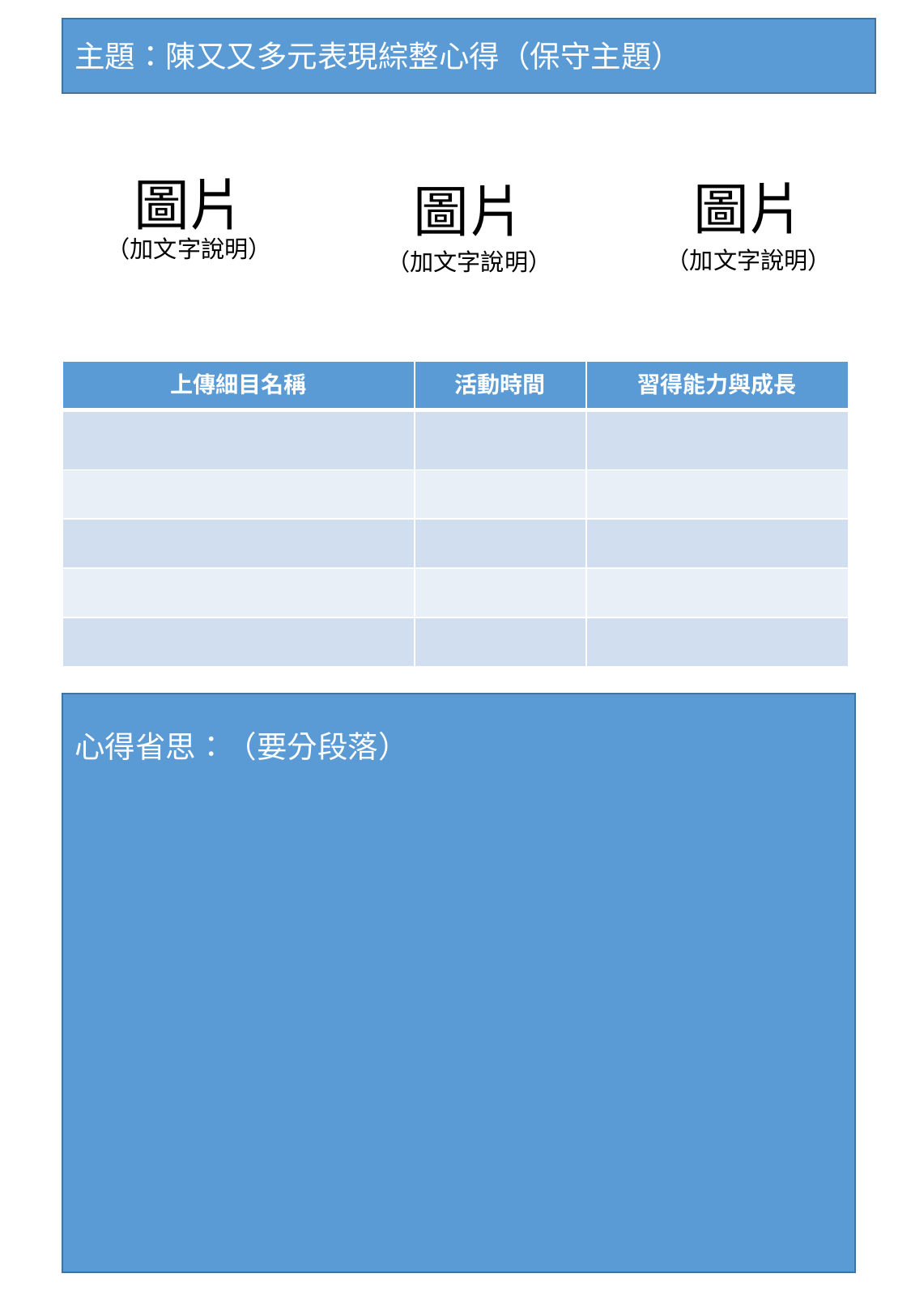

主題：陳又又多元表現綜整心得（保守主題）
# 圖片 （加文字說明）
圖片
（加文字說明）
圖片
（加文字說明）
| 上傳細目名稱 | 活動時間 | 習得能力與成長 |
| --- | --- | --- |
|  |  |  |
|  |  |  |
|  |  |  |
|  |  |  |
|  |  |  |
心得省思：（要分段落）